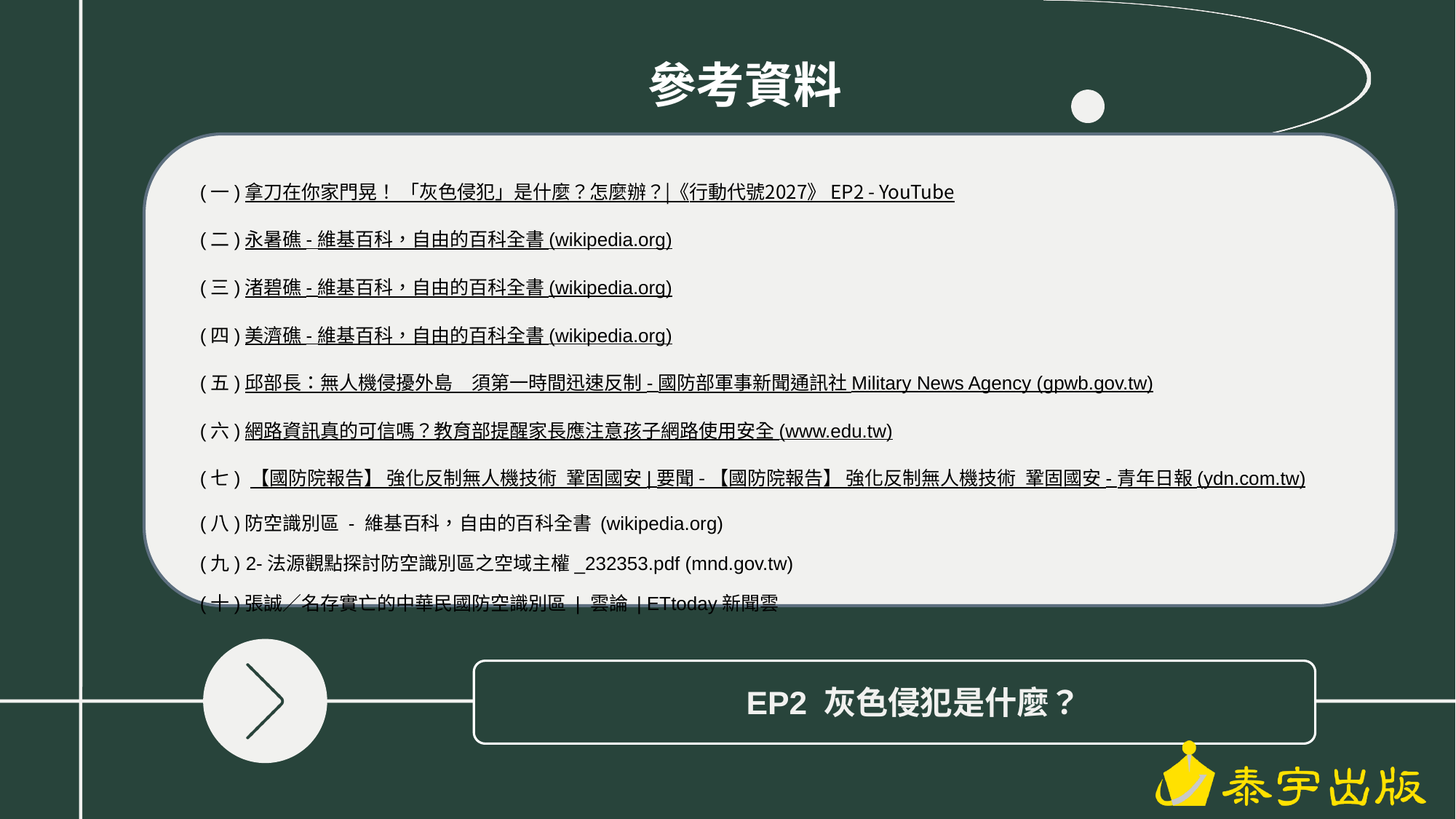

參考資料

(一)拿刀在你家門晃！ 「灰色侵犯」是什麼？怎麼辦？|《行動代號2027》 EP2 - YouTube
(二)永暑礁 - 維基百科，自由的百科全書 (wikipedia.org)
(三)渚碧礁 - 維基百科，自由的百科全書 (wikipedia.org)
(四)美濟礁 - 維基百科，自由的百科全書 (wikipedia.org)
(五)邱部長：無人機侵擾外島　須第一時間迅速反制 - 國防部軍事新聞通訊社 Military News Agency (gpwb.gov.tw)
(六)網路資訊真的可信嗎？教育部提醒家長應注意孩子網路使用安全 (www.edu.tw)
(七) 【國防院報告】 強化反制無人機技術 鞏固國安 | 要聞 - 【國防院報告】 強化反制無人機技術 鞏固國安 - 青年日報 (ydn.com.tw)
(八)防空識別區 - 維基百科，自由的百科全書 (wikipedia.org)
(九) 2-法源觀點探討防空識別區之空域主權_232353.pdf (mnd.gov.tw)
(十)張誠／名存實亡的中華民國防空識別區 | 雲論 | ETtoday新聞雲
EP2 灰色侵犯是什麼？